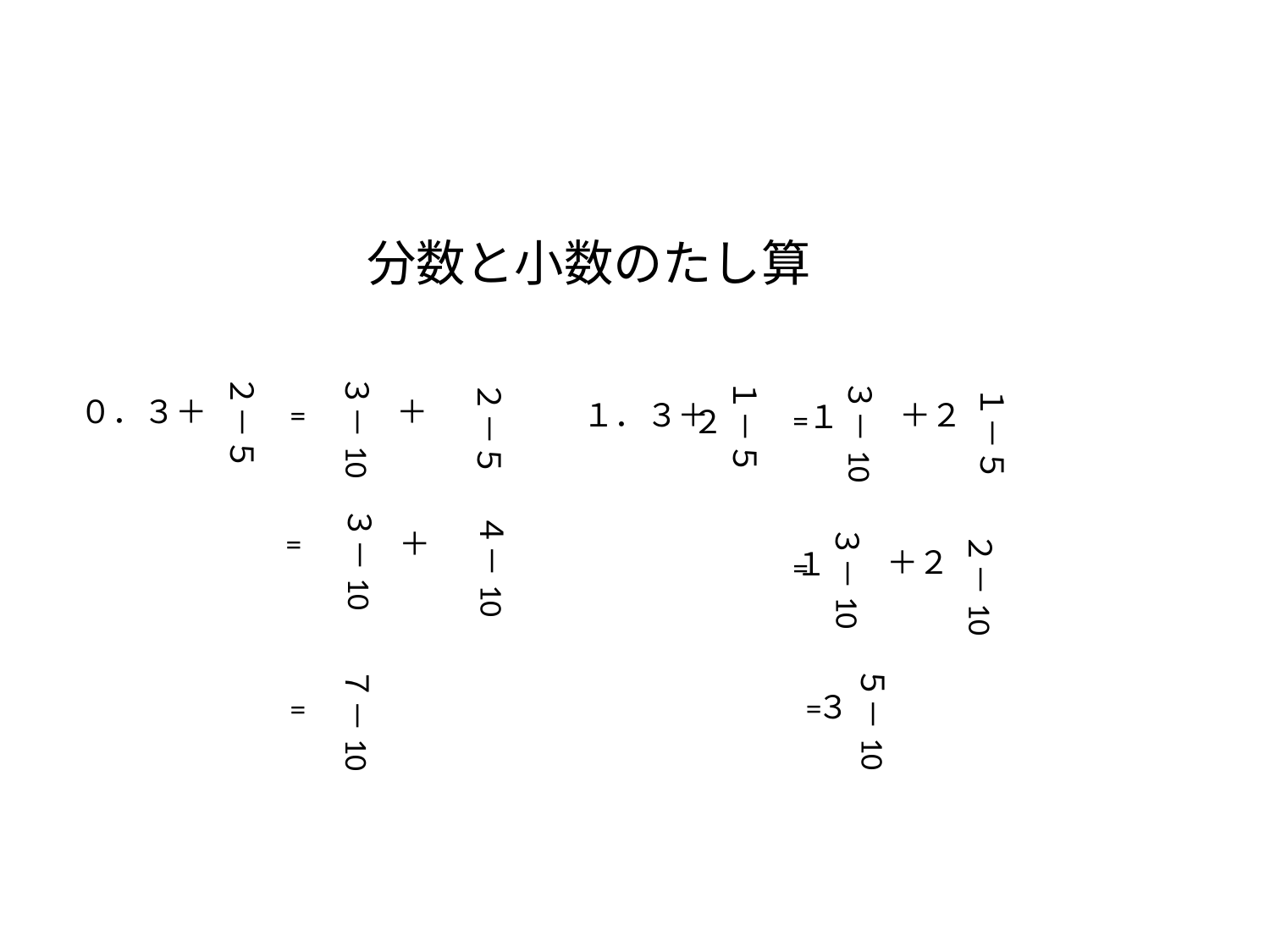

分数と小数のたし算
２－５
０．３＋
=
３－10
１－５
１．３＋
２
=
３－10
１－５
＋
２
１
２－５
＋
３－10
=
＋
４－10
３－10
２－10
＋
２
１
=
５－10
=
３
７－10
=